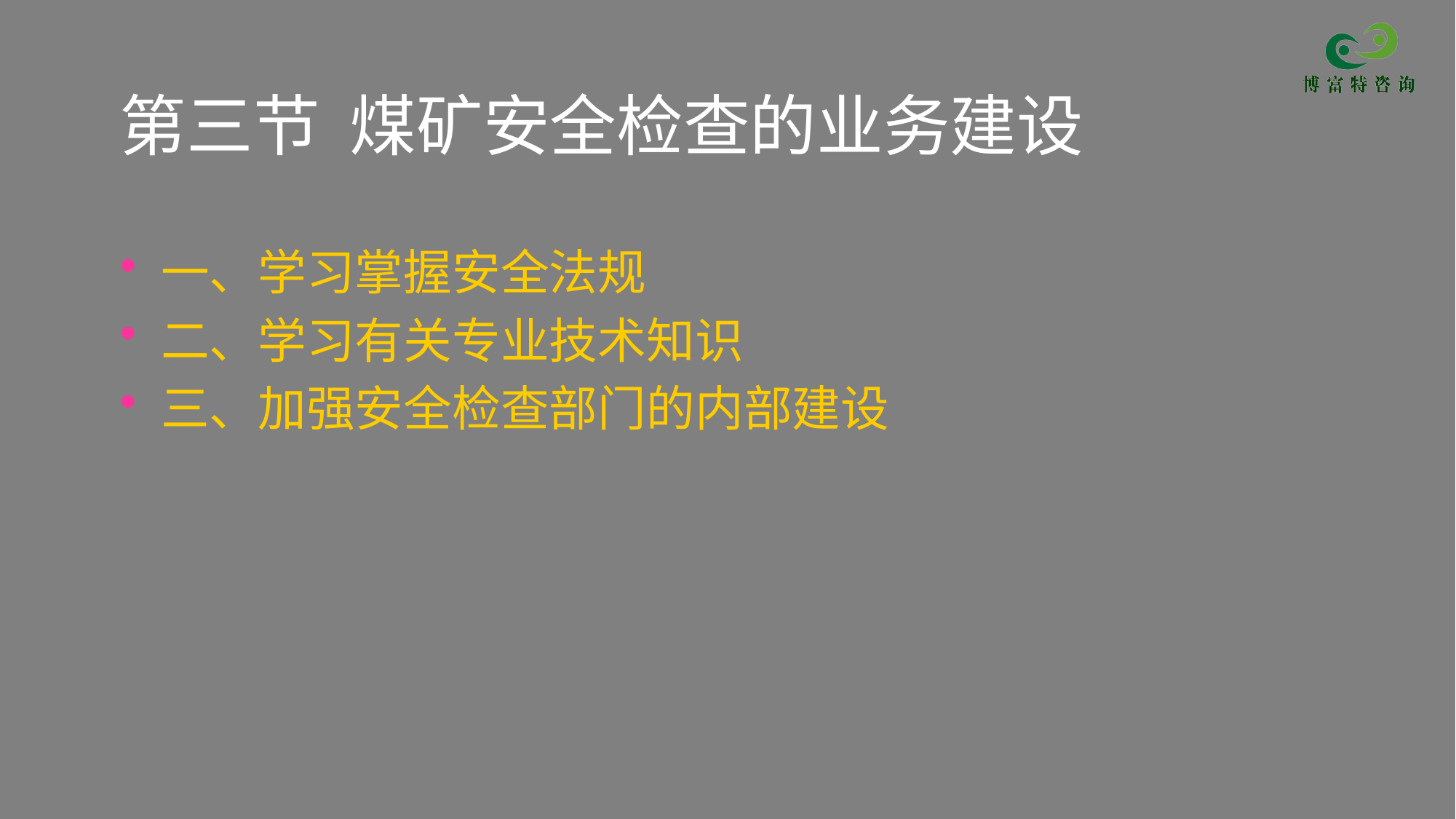

# 第三节  煤矿安全检查的业务建设
一、学习掌握安全法规
二、学习有关专业技术知识
三、加强安全检查部门的内部建设